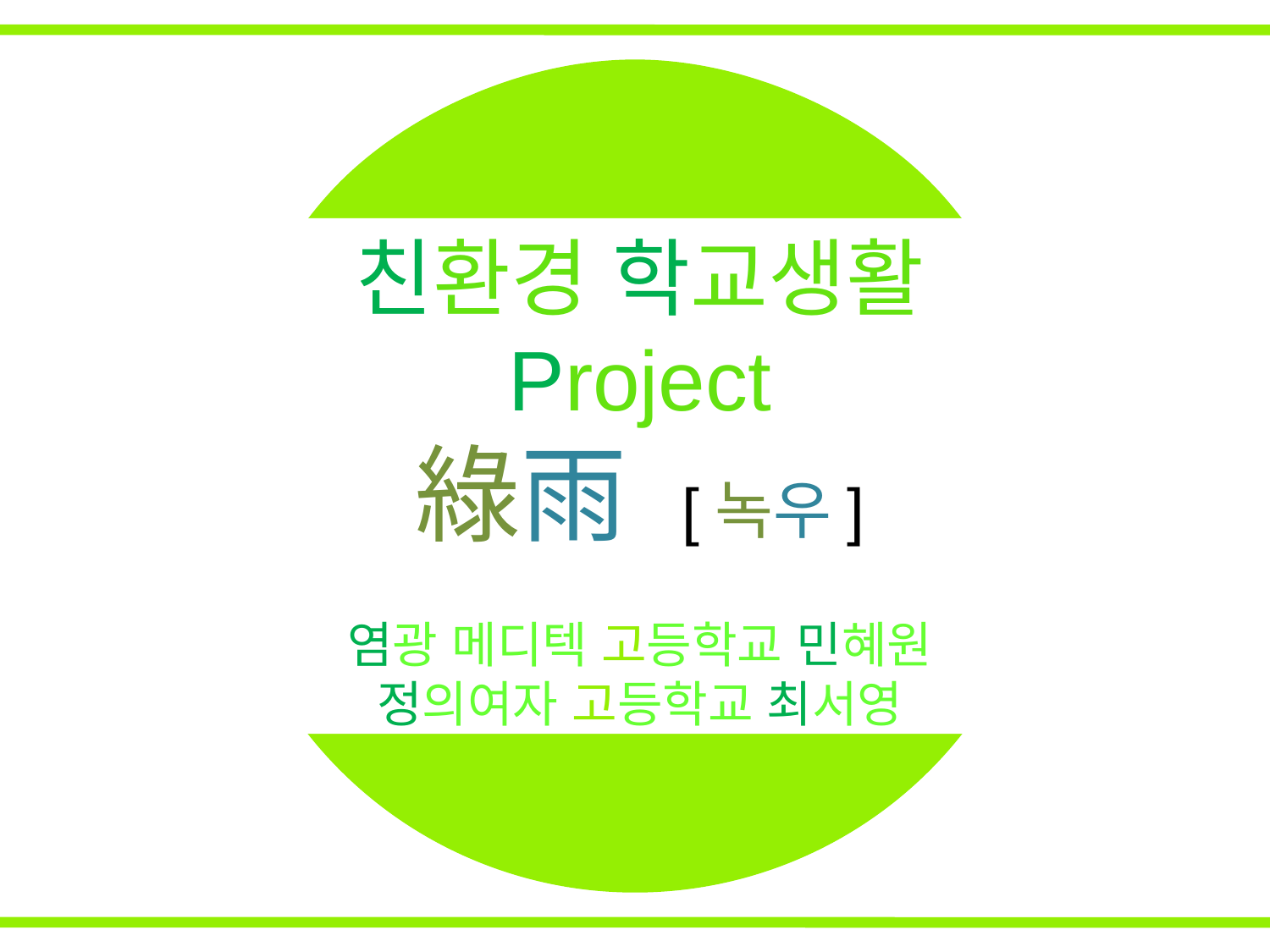

친환경 학교생활
Project
綠雨 [녹우]

염광 메디텍 고등학교 민혜원
정의여자 고등학교 최서영